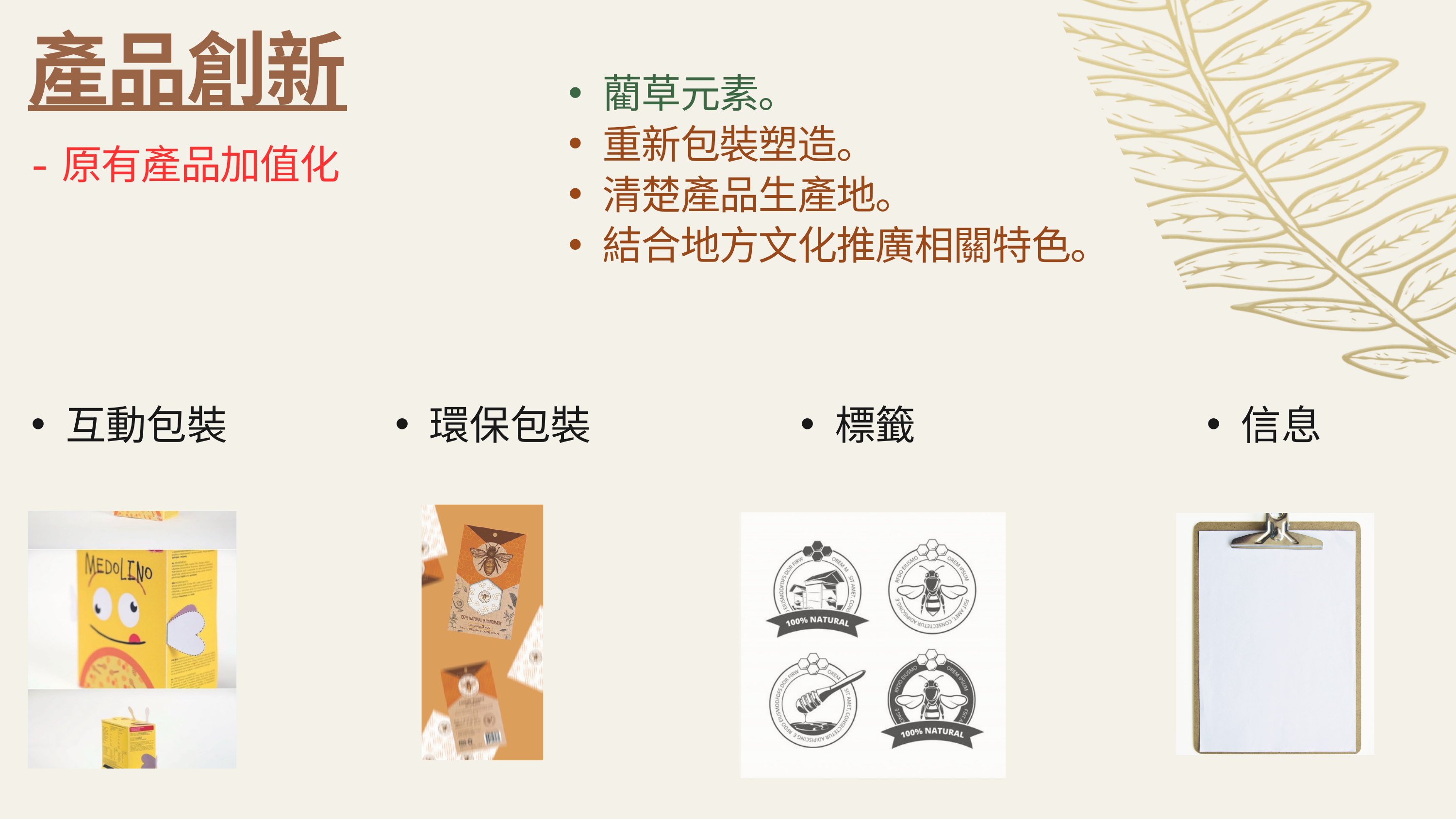

產品創新

-原有產品加值化

藺草元素。
重新包裝塑造。
清楚產品生產地。
結合地方文化推廣相關特色。

互動包裝

環保包裝

標籤

信息